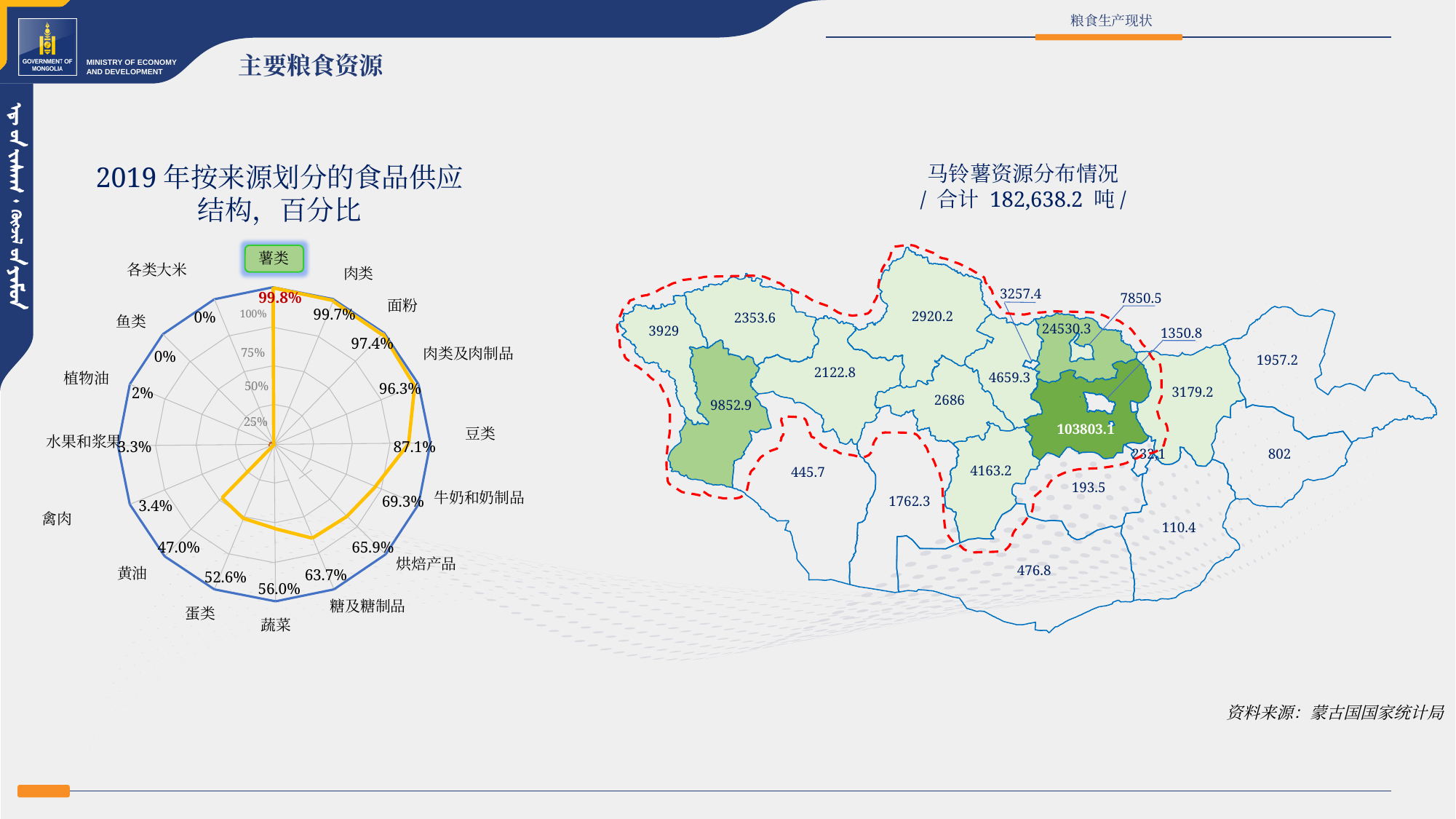

粮食生产现状
主要粮食资源
2019年按来源划分的食品供应结构，百分比
马铃薯资源分布情况
/ 合计 182,638.2 吨/
薯类
各类大米
肉类
面粉
100%
鱼类
肉类及肉制品
75%
50%
25%
豆类
水果和浆果
牛奶和奶制品
禽肉
烘焙产品
黄油
糖及糖制品
蛋类
蔬菜
植物油

3257.4
7850.5

2920.2
2353.6

24530.3

3929
1350.8

1957.2

2122.8

4659.3
3179.2
2686

9852.9

103803.1

802
232,1

4163.2
445.7
193.5
1762.3

110.4
476.8
99.8%
99.7%
0%
97.4%
0%
96.3%
2%
87.1%
3.3%
69.3%
3.4%
65.9%
47.0%
63.7%
52.6%
56.0%
资料来源：蒙古国国家统计局